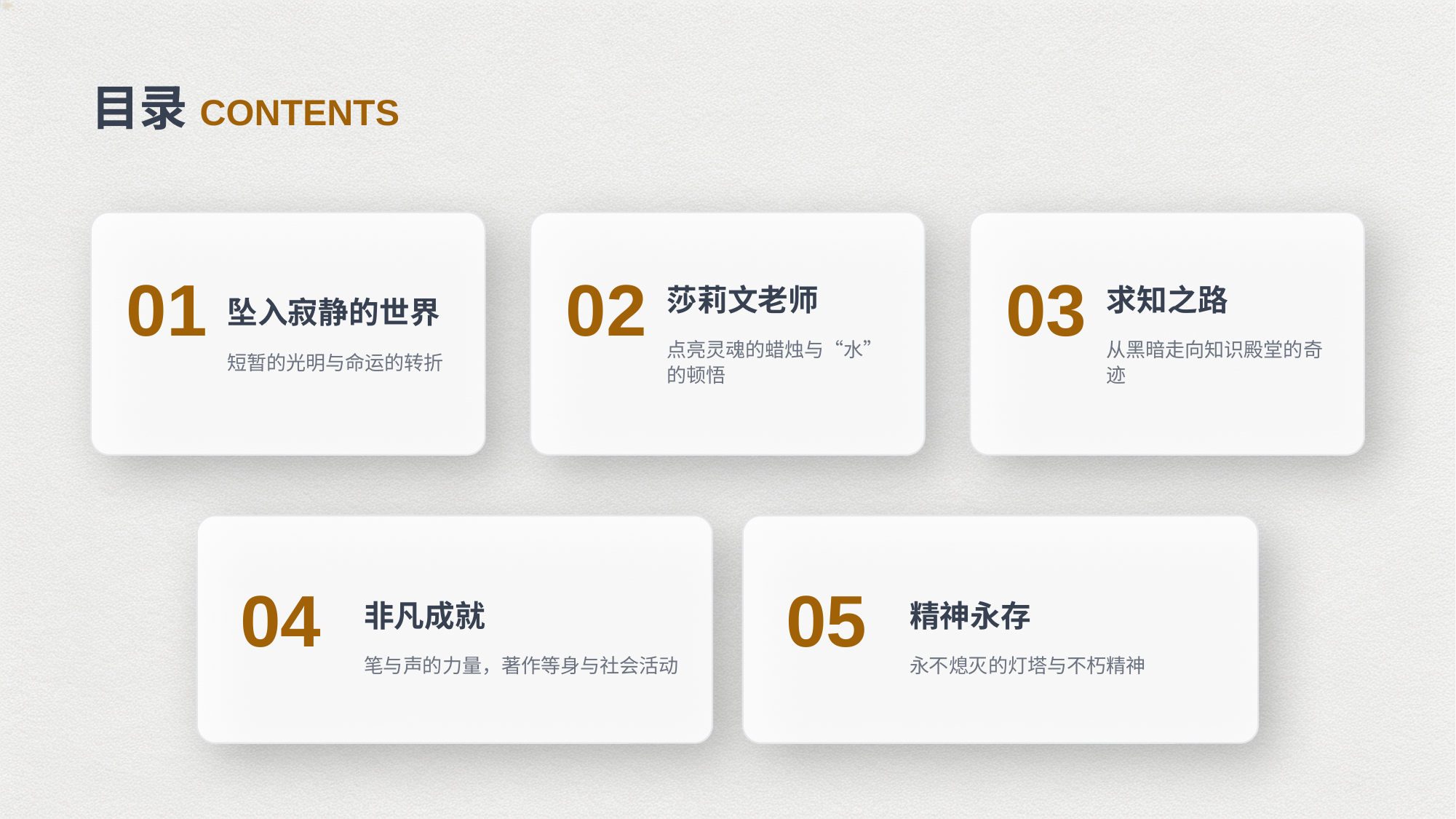

目录CONTENTS

01
02
03
坠入寂静的世界
短暂的光明与命运的转折
莎莉文老师
点亮灵魂的蜡烛与“水”的顿悟
求知之路
从黑暗走向知识殿堂的奇迹

04
05
非凡成就
笔与声的力量，著作等身与社会活动
精神永存
永不熄灭的灯塔与不朽精神